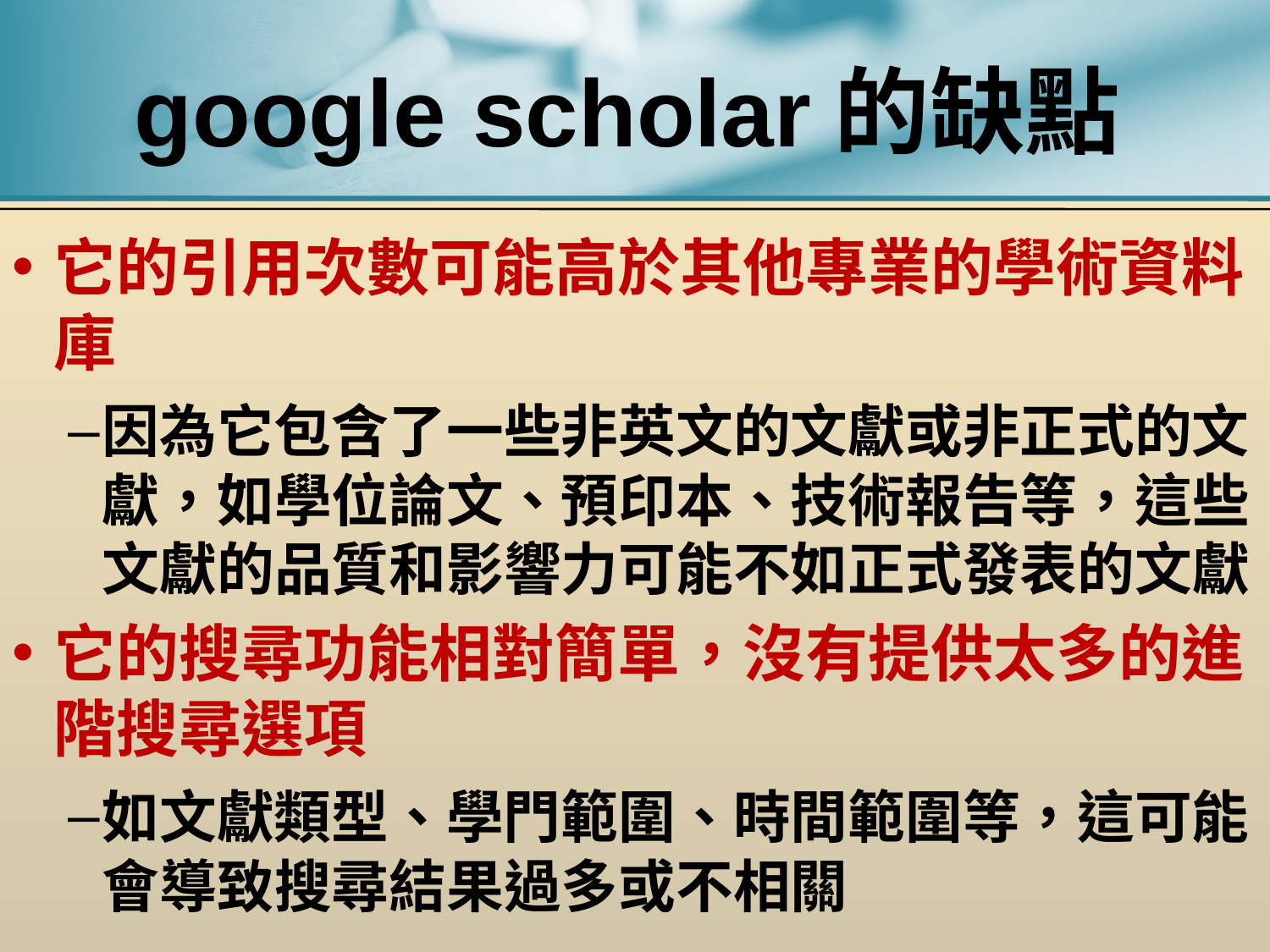

# google scholar的缺點
它的引用次數可能高於其他專業的學術資料庫
因為它包含了一些非英文的文獻或非正式的文獻，如學位論文、預印本、技術報告等，這些文獻的品質和影響力可能不如正式發表的文獻
它的搜尋功能相對簡單，沒有提供太多的進階搜尋選項
如文獻類型、學門範圍、時間範圍等，這可能會導致搜尋結果過多或不相關